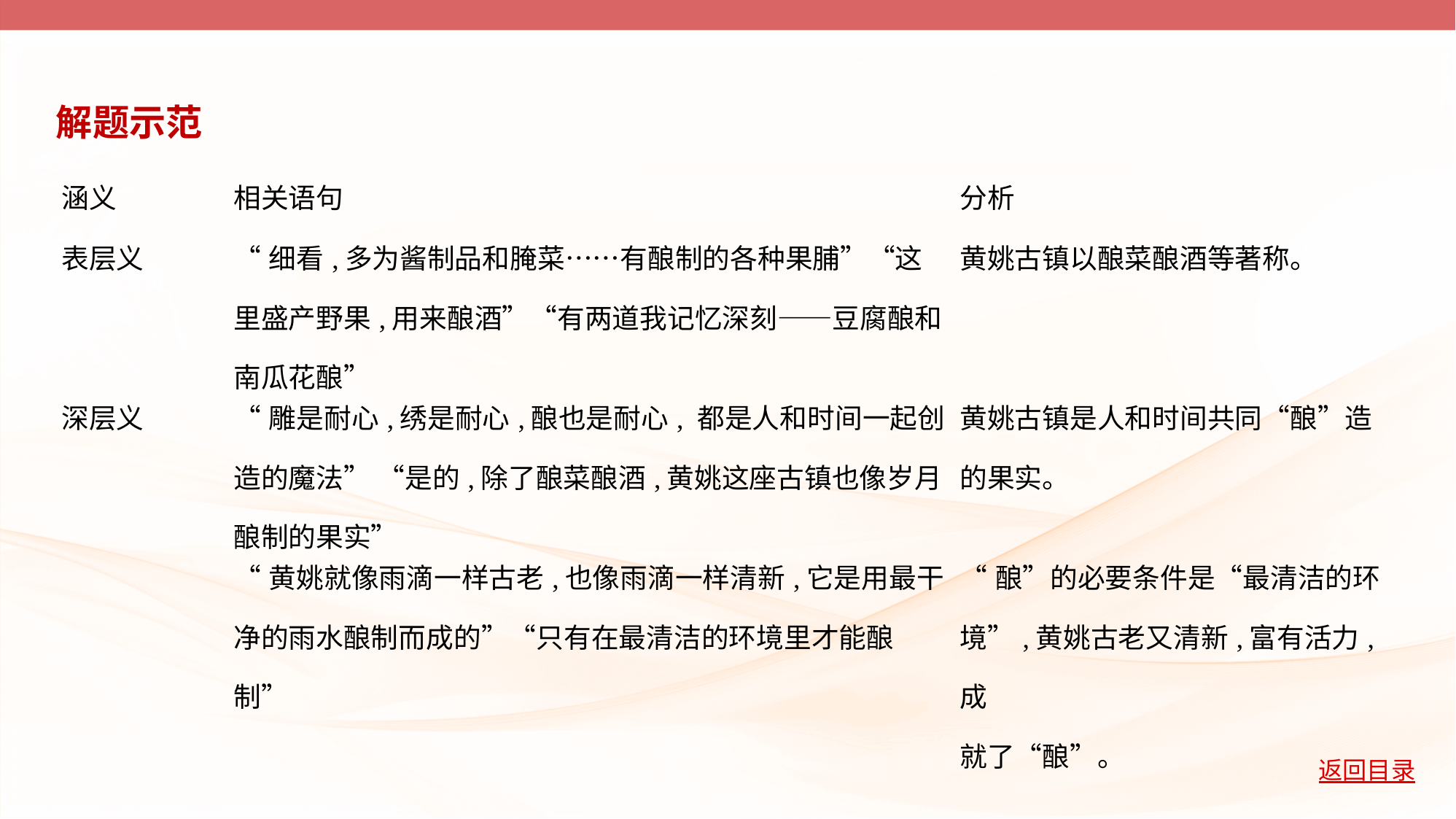

解题示范
| 涵义 | 相关语句 | 分析 |
| --- | --- | --- |
| 表层义 | “细看,多为酱制品和腌菜……有酿制的各种果脯”“这里盛产野果,用来酿酒”“有两道我记忆深刻——豆腐酿和南瓜花酿” | 黄姚古镇以酿菜酿酒等著称。 |
| 深层义 | “雕是耐心,绣是耐心,酿也是耐心, 都是人和时间一起创造的魔法” “是的,除了酿菜酿酒,黄姚这座古镇也像岁月酿制的果实” | 黄姚古镇是人和时间共同“酿”造 的果实。 |
|  | “黄姚就像雨滴一样古老,也像雨滴一样清新,它是用最干净的雨水酿制而成的”“只有在最清洁的环境里才能酿制” | “酿”的必要条件是“最清洁的环 境”,黄姚古老又清新,富有活力,成 就了“酿”。 |